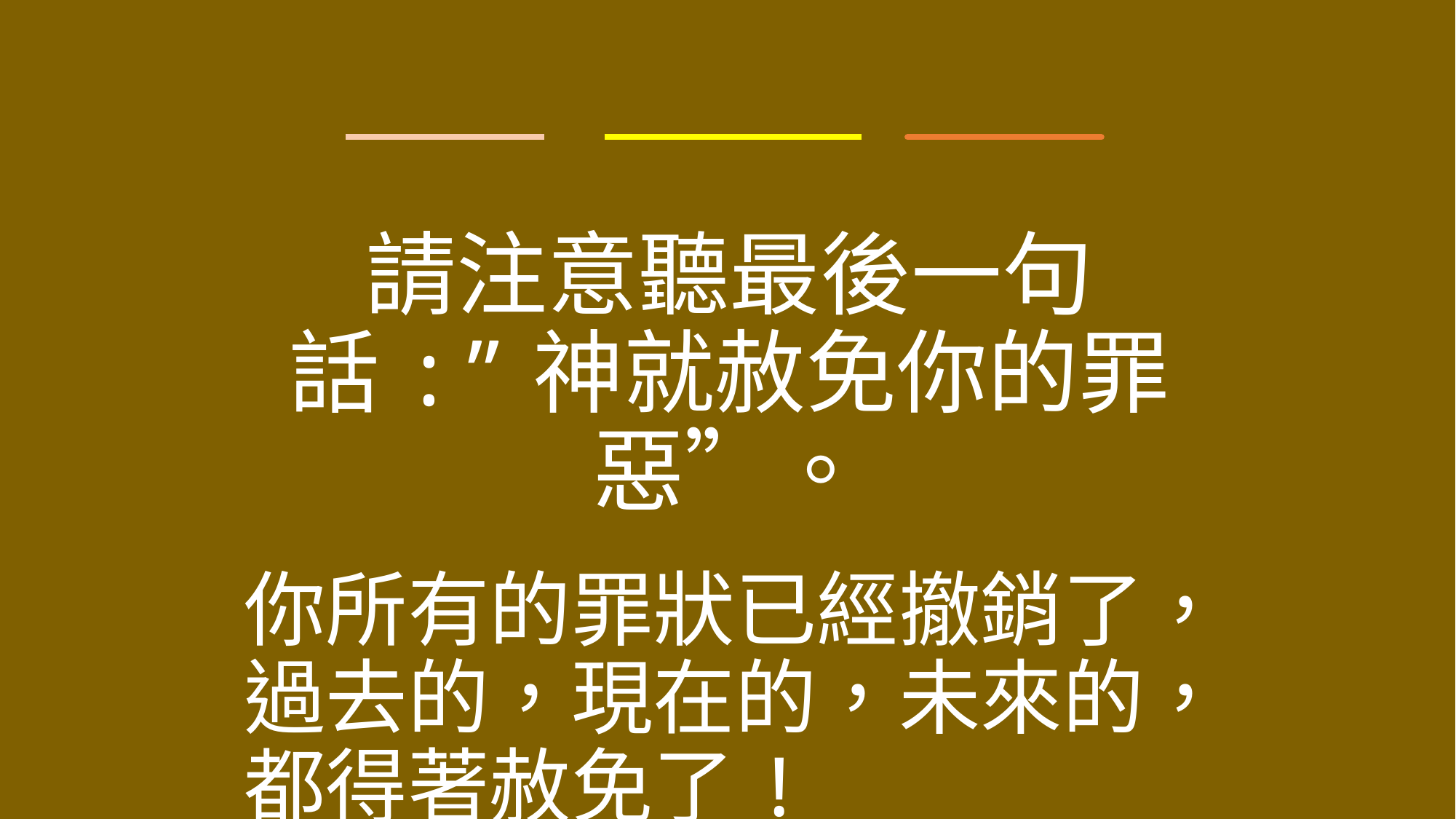

請注意聽最後一句話:”神就赦免你的罪惡”。

你所有的罪狀已經撤銷了，過去的，現在的，未來的，都得著赦免了!